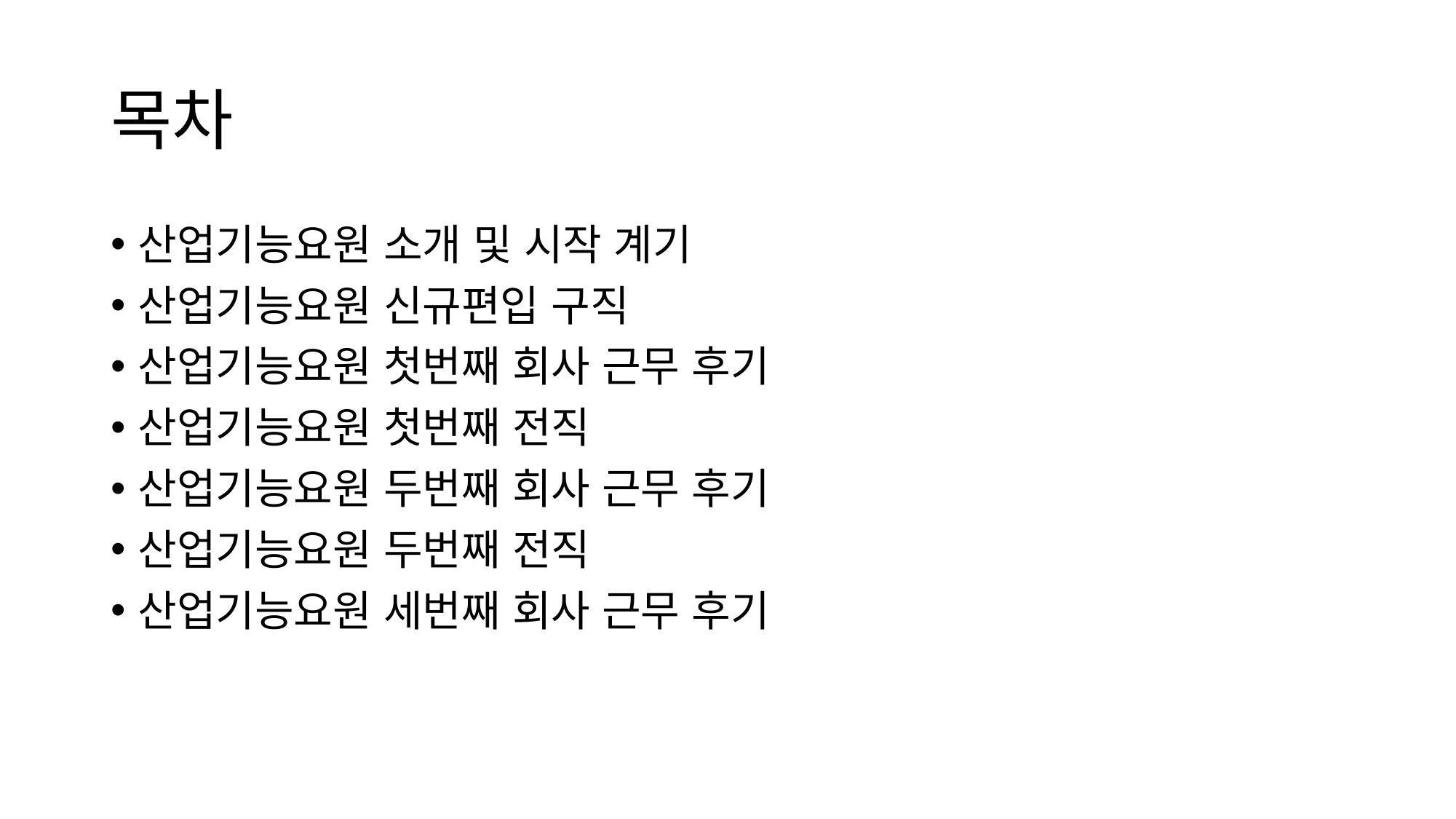

# 목차
산업기능요원 소개 및 시작 계기
산업기능요원 신규편입 구직
산업기능요원 첫번째 회사 근무 후기
산업기능요원 첫번째 전직
산업기능요원 두번째 회사 근무 후기
산업기능요원 두번째 전직
산업기능요원 세번째 회사 근무 후기